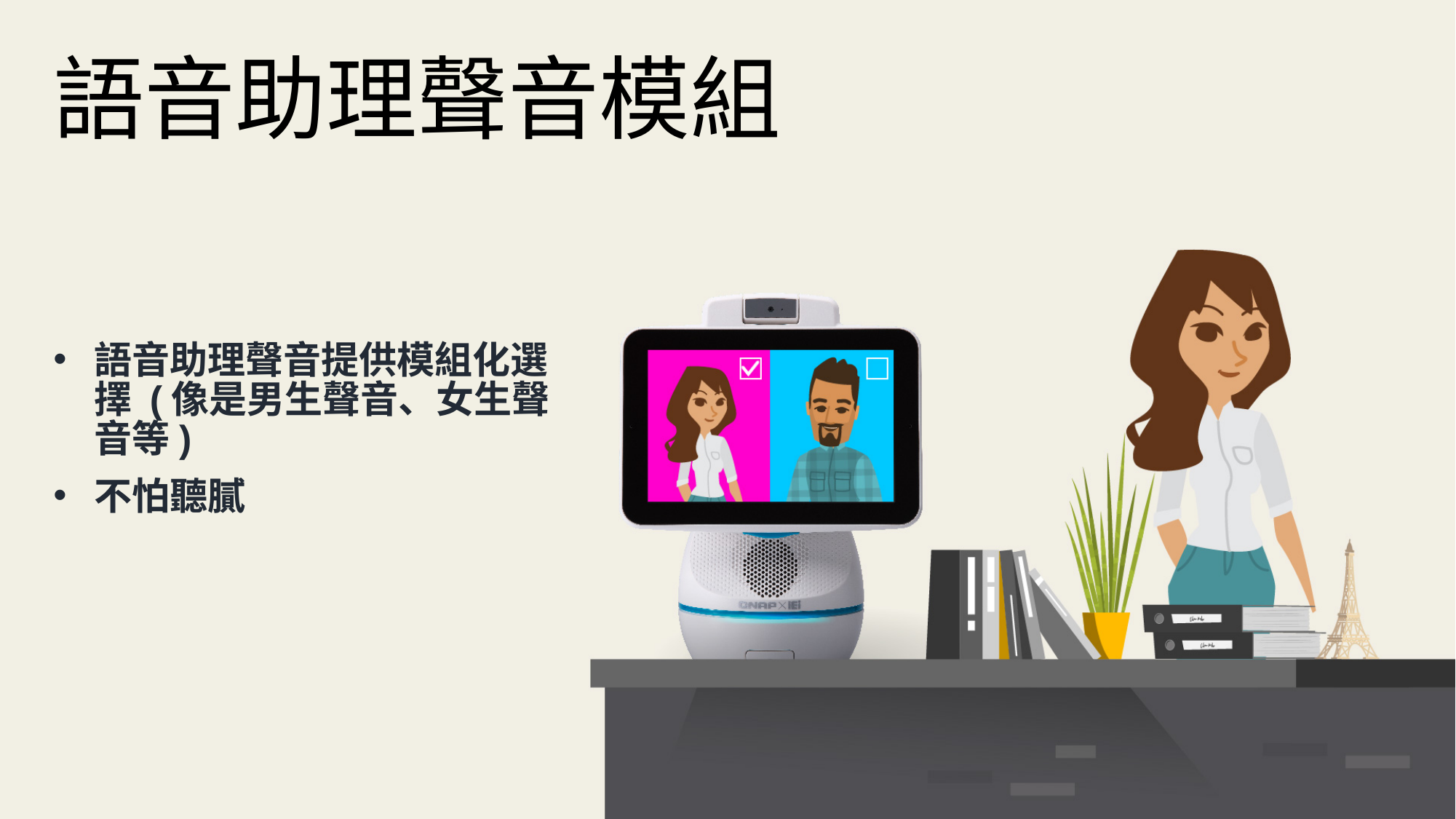

語音助理聲音模組
語音助理聲音提供模組化選擇 (像是男生聲音、女生聲音等)
不怕聽膩